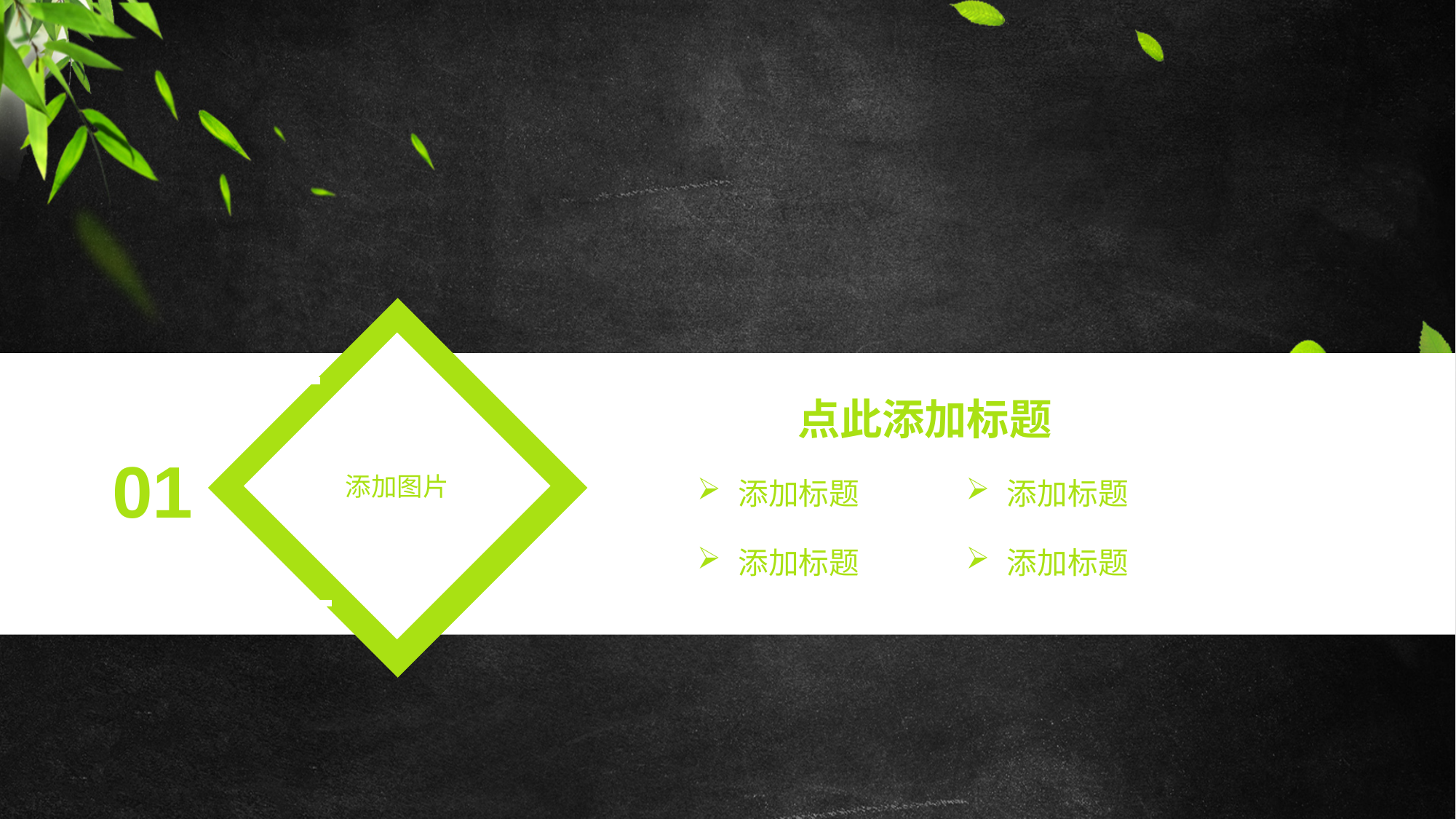

添加图片

点此添加标题
01
添加标题
添加标题
添加标题
添加标题